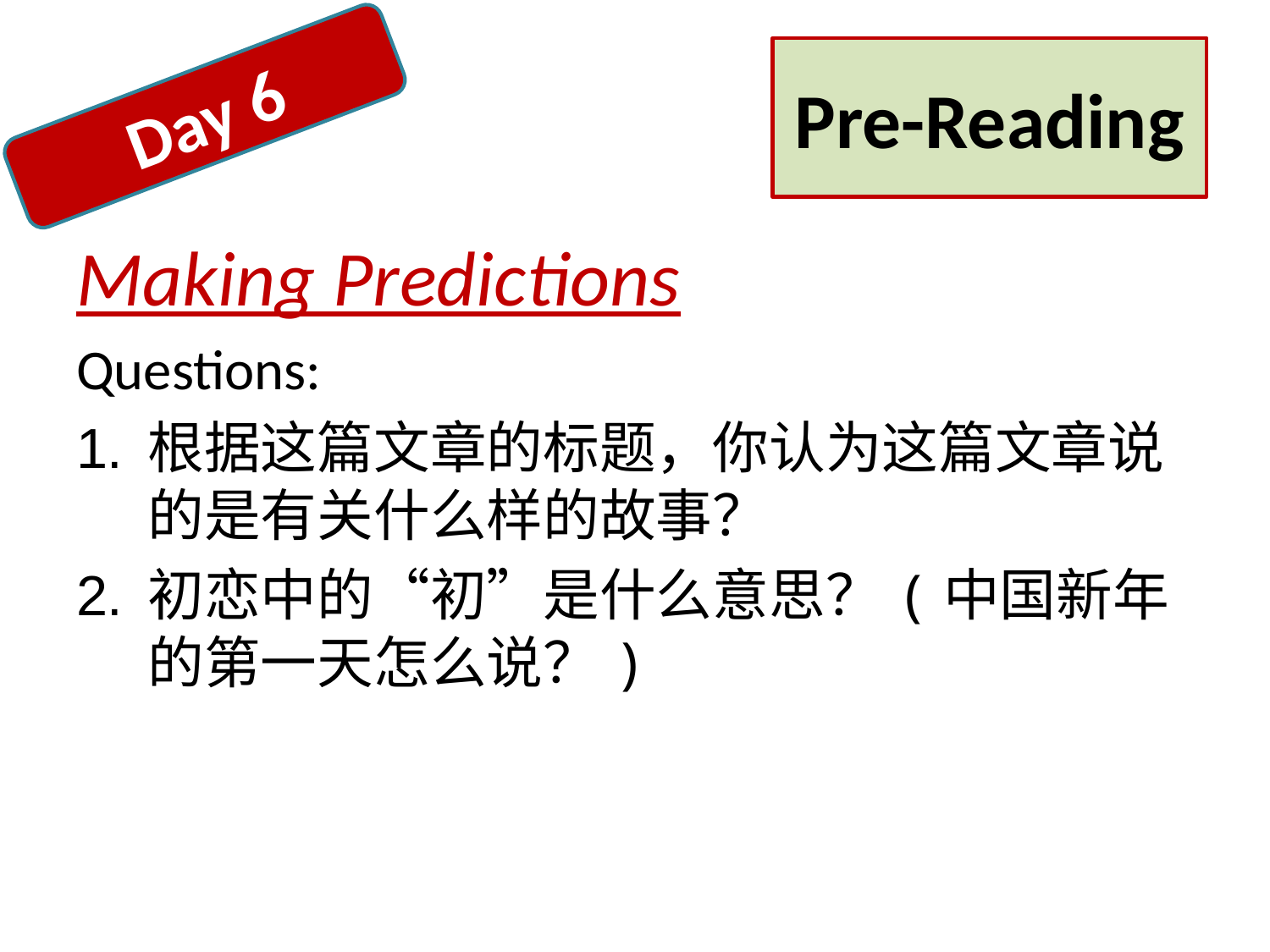

Pre-Reading
Day 6
Making Predictions
Questions:
根据这篇文章的标题，你认为这篇文章说的是有关什么样的故事？
初恋中的“初”是什么意思？(中国新年的第一天怎么说？)